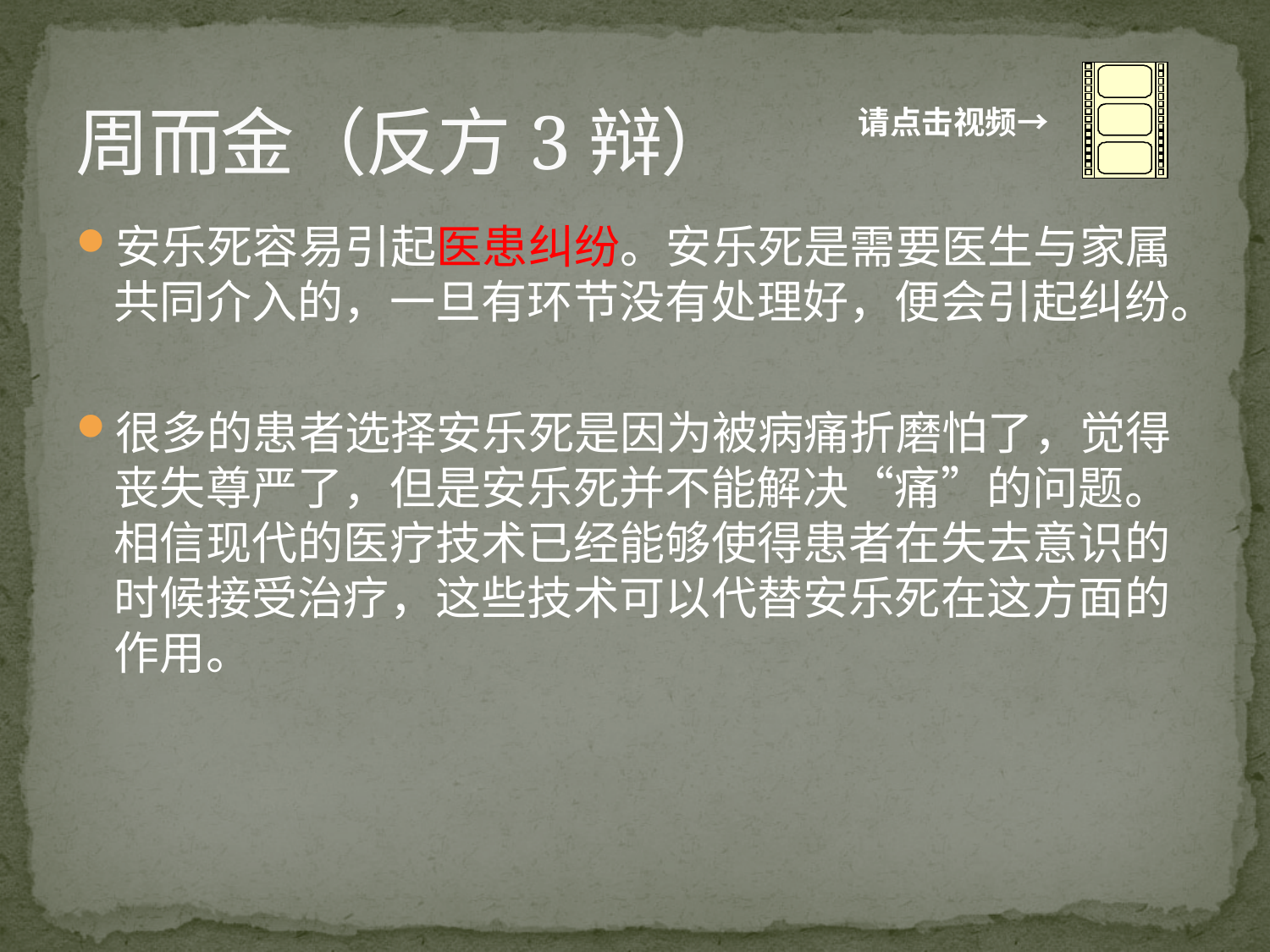

# 周而金（反方3辩）

请点击视频→
安乐死容易引起医患纠纷。安乐死是需要医生与家属共同介入的，一旦有环节没有处理好，便会引起纠纷。

很多的患者选择安乐死是因为被病痛折磨怕了，觉得丧失尊严了，但是安乐死并不能解决“痛”的问题。相信现代的医疗技术已经能够使得患者在失去意识的时候接受治疗，这些技术可以代替安乐死在这方面的作用。